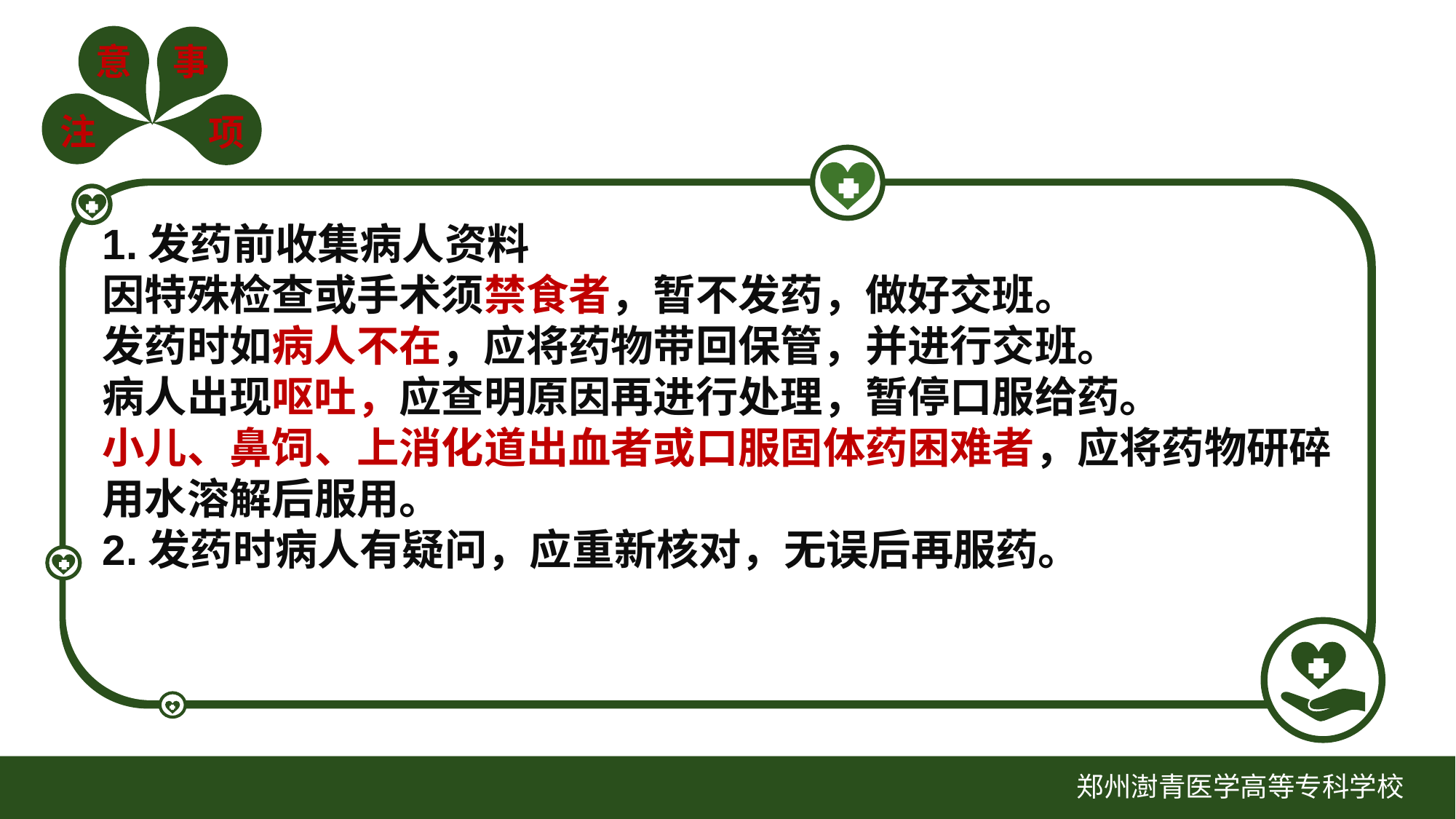

1.发药前收集病人资料
因特殊检查或手术须禁食者，暂不发药，做好交班。
发药时如病人不在，应将药物带回保管，并进行交班。
病人出现呕吐，应查明原因再进行处理，暂停口服给药。
小儿、鼻饲、上消化道出血者或口服固体药困难者，应将药物研碎
用水溶解后服用。
2.发药时病人有疑问，应重新核对，无误后再服药。

郑州澍青医学高等专科学校